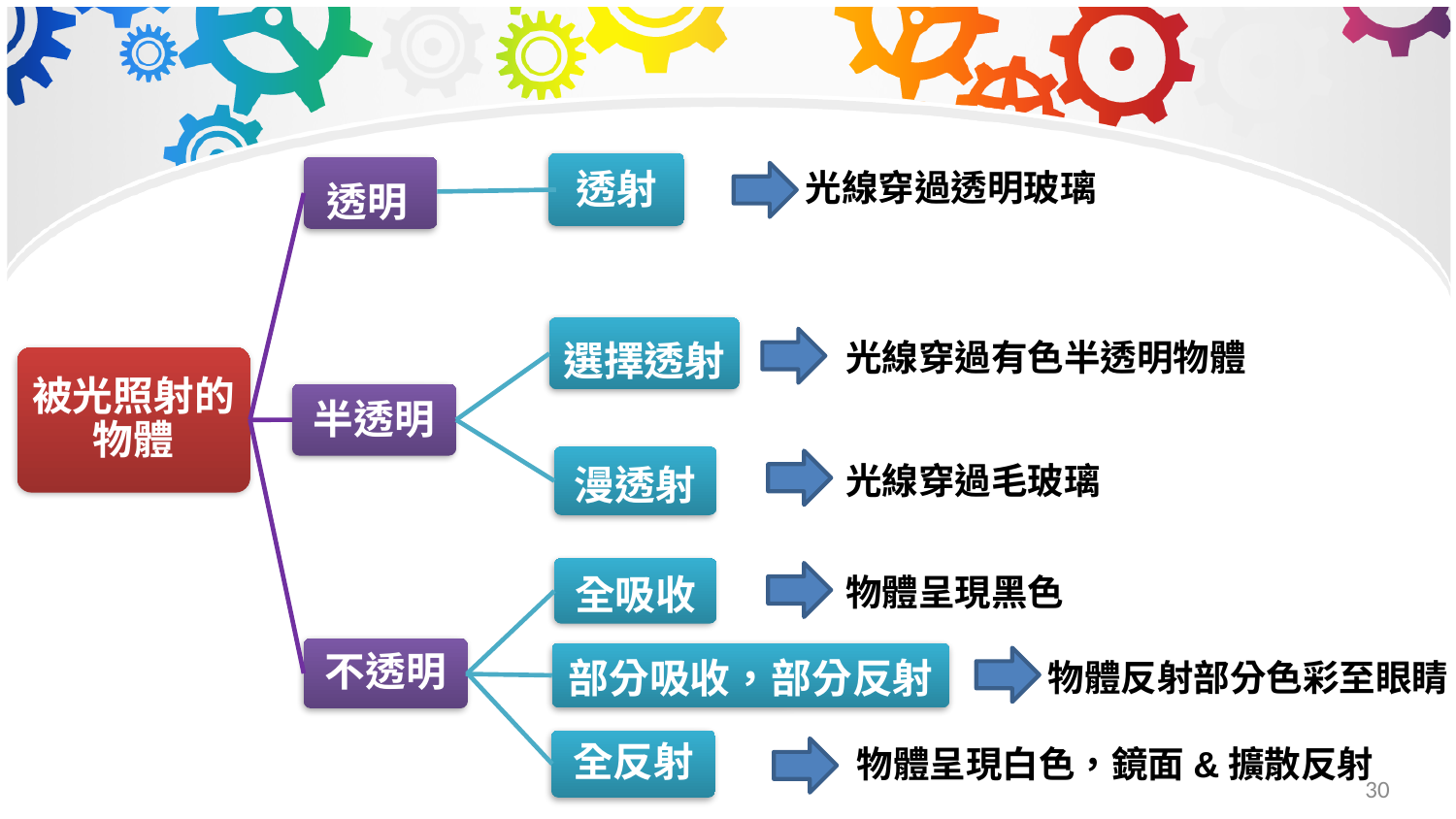

透射

透明
光線穿過透明玻璃

選擇透射
光線穿過有色半透明物體

被光照射的物體

半透明

漫透射

光線穿過毛玻璃

全吸收

物體呈現黑色

不透明

部分吸收，部分反射

物體反射部分色彩至眼睛

全反射
物體呈現白色，鏡面&擴散反射

30